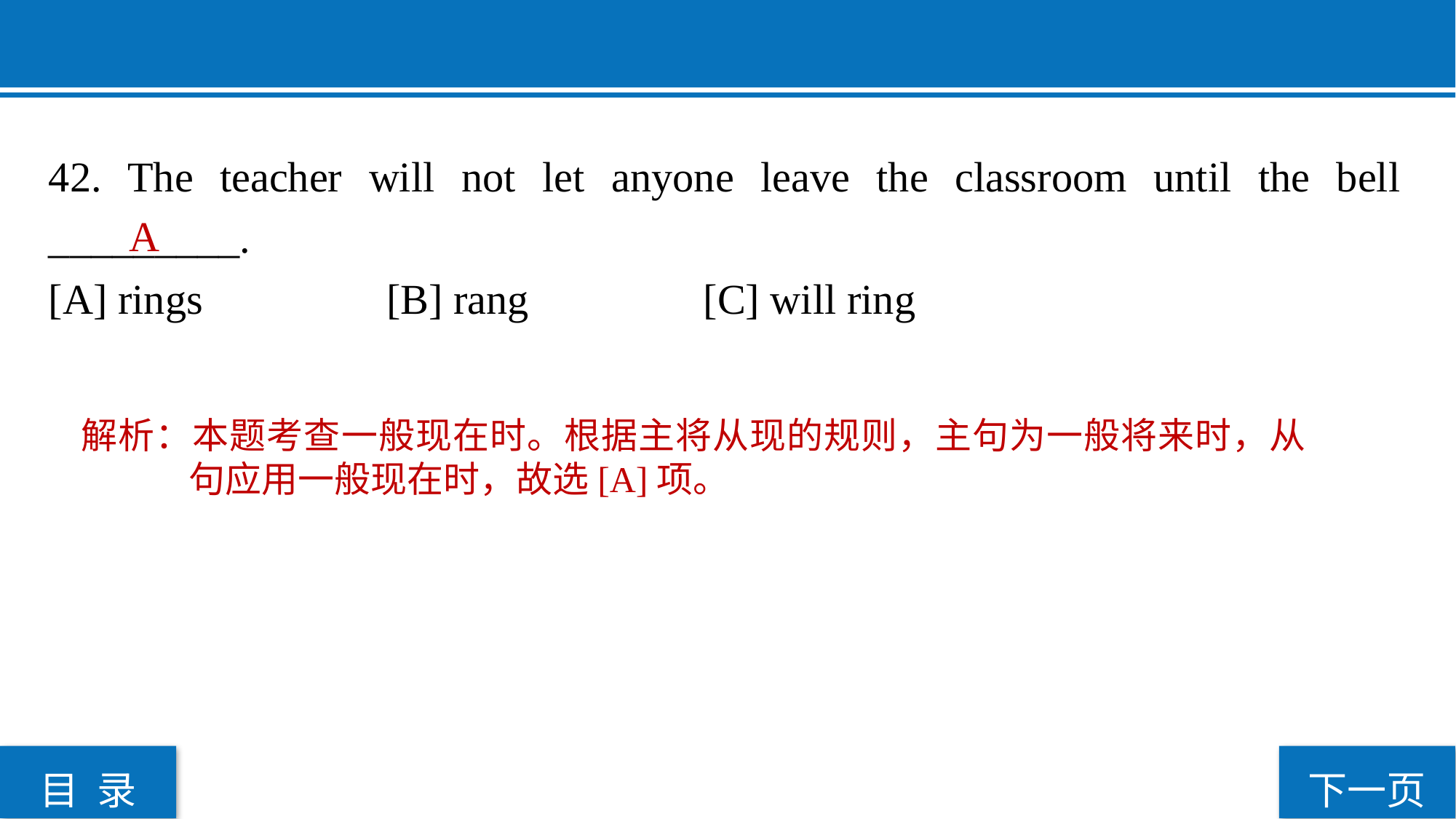

42. The teacher will not let anyone leave the classroom until the bell _________.
[A] rings		 [B] rang 		[C] will ring
A
解析：本题考查一般现在时。根据主将从现的规则，主句为一般将来时，从句应用一般现在时，故选[A]项。